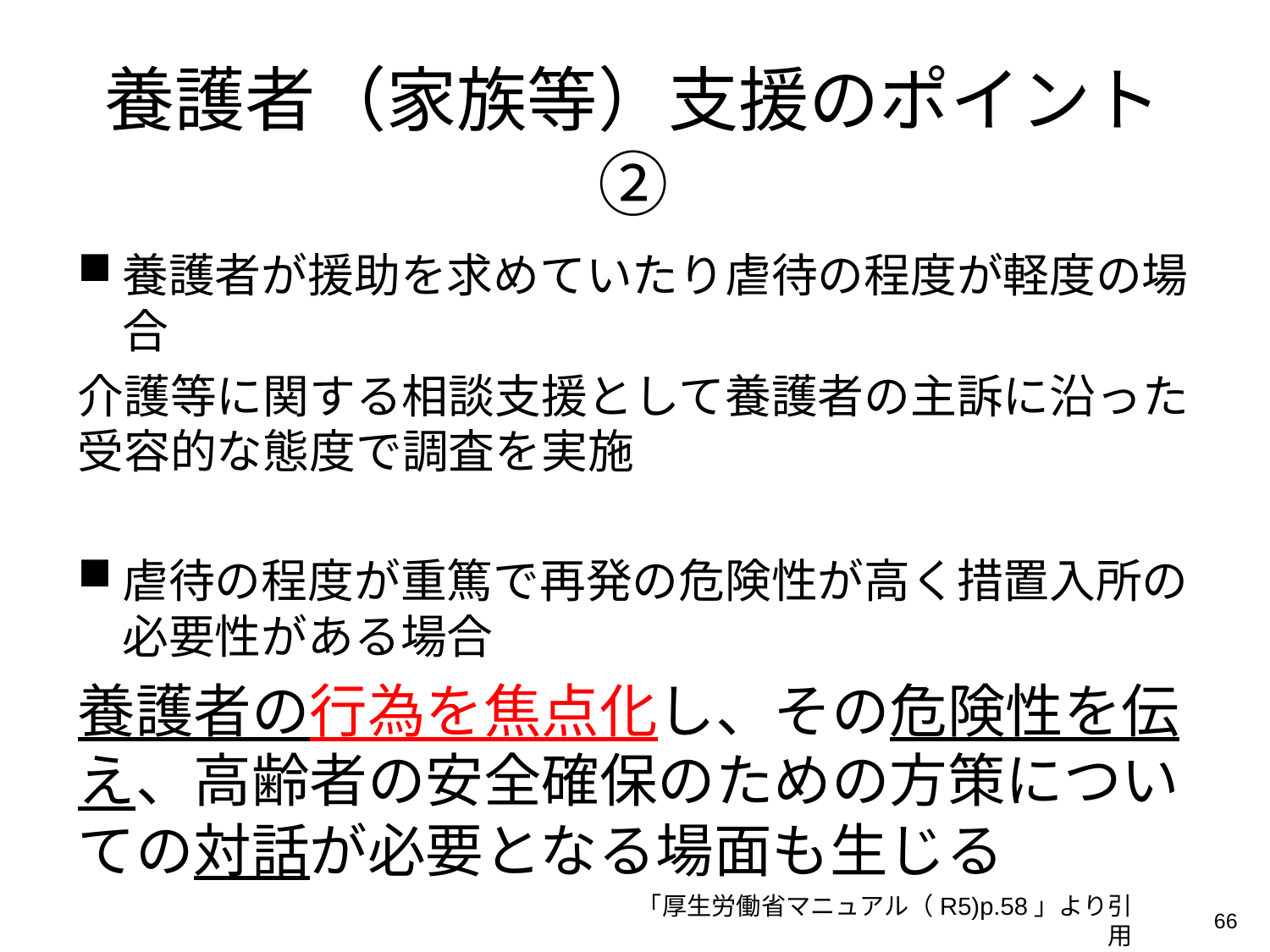

養護者（家族等）支援のポイント②
養護者が援助を求めていたり虐待の程度が軽度の場合
介護等に関する相談支援として養護者の主訴に沿った受容的な態度で調査を実施

虐待の程度が重篤で再発の危険性が高く措置入所の必要性がある場合
養護者の行為を焦点化し、その危険性を伝え、高齢者の安全確保のための方策についての対話が必要となる場面も生じる
「厚生労働省マニュアル（R5)p.58」より引用
66